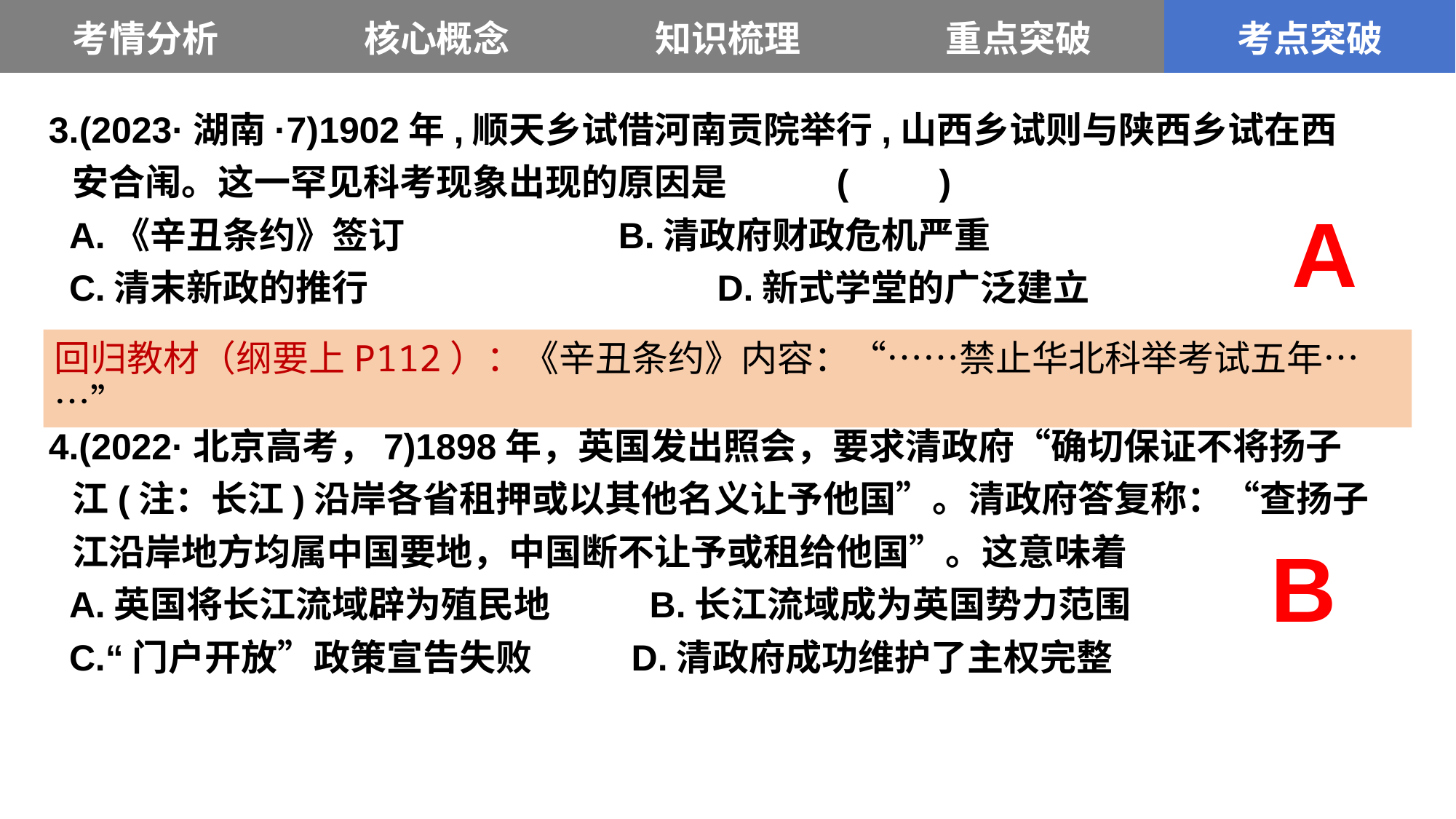

| 考情分析 | 核心概念 | 知识梳理 | 重点突破 | 考点突破 |
| --- | --- | --- | --- | --- |
3.(2023·湖南·7)1902年,顺天乡试借河南贡院举行,山西乡试则与陕西乡试在西安合闱。这一罕见科考现象出现的原因是	(　　)
  A.《辛丑条约》签订 	            	B.清政府财政危机严重
  C.清末新政的推行 			           D.新式学堂的广泛建立

4.(2022·北京高考，7)1898年，英国发出照会，要求清政府“确切保证不将扬子江(注：长江)沿岸各省租押或以其他名义让予他国”。清政府答复称：“查扬子江沿岸地方均属中国要地，中国断不让予或租给他国”。这意味着
  A.英国将长江流域辟为殖民地           B.长江流域成为英国势力范围
  C.“门户开放”政策宣告失败           D.清政府成功维护了主权完整

A
回归教材（纲要上P112）：《辛丑条约》内容：“……禁止华北科举考试五年……”
B